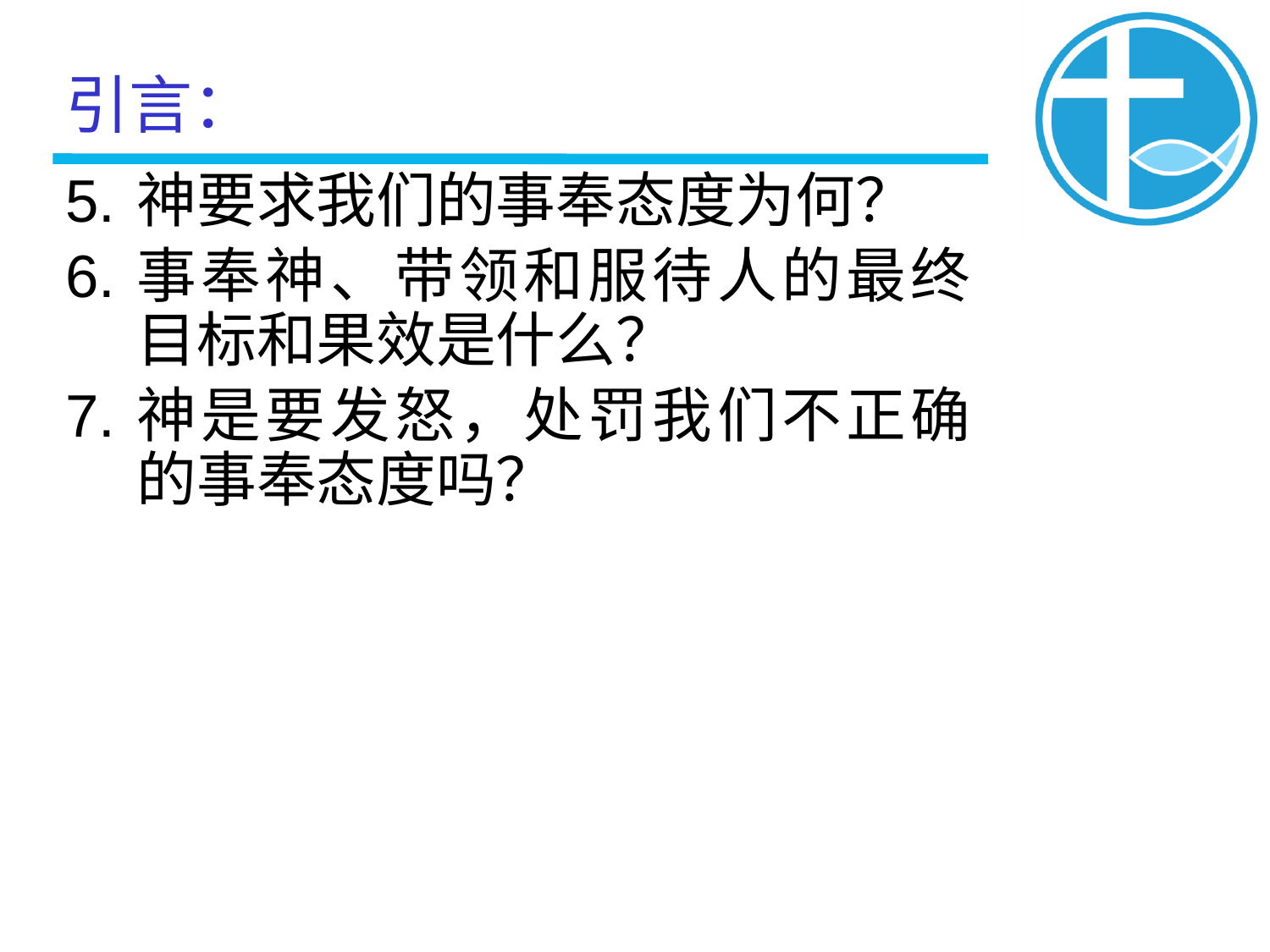

引言：
神要求我们的事奉态度为何？
事奉神、带领和服待人的最终目标和果效是什么？
神是要发怒，处罚我们不正确的事奉态度吗？